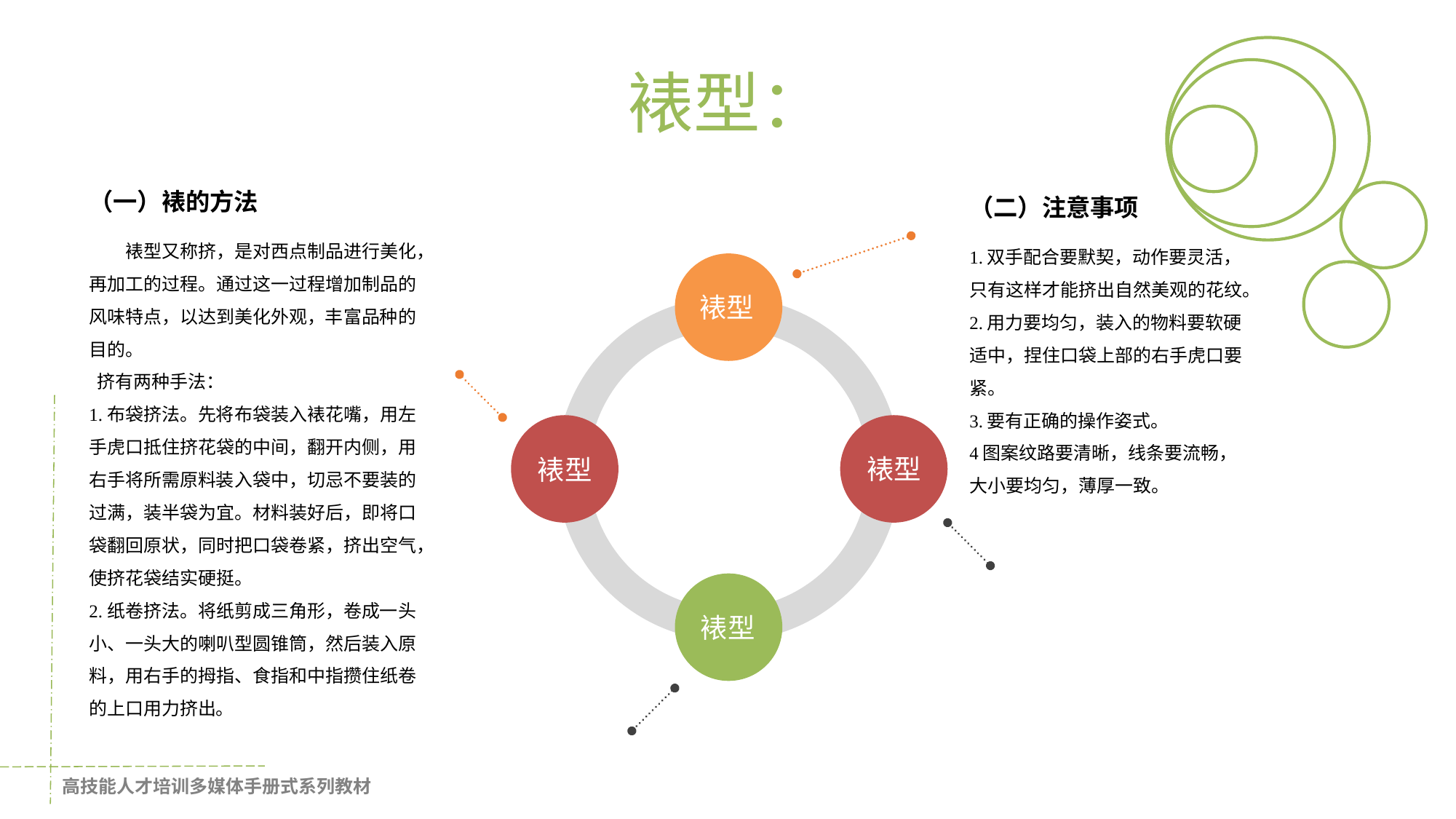

# 裱型：
D
D
D
D
D
（一）裱的方法
        裱型又称挤，是对西点制品进行美化，再加工的过程。通过这一过程增加制品的风味特点，以达到美化外观，丰富品种的目的。
 挤有两种手法：
1.布袋挤法。先将布袋装入裱花嘴，用左手虎口抵住挤花袋的中间，翻开内侧，用右手将所需原料装入袋中，切忌不要装的过满，装半袋为宜。材料装好后，即将口袋翻回原状，同时把口袋卷紧，挤出空气，使挤花袋结实硬挺。
2.纸卷挤法。将纸剪成三角形，卷成一头小、一头大的喇叭型圆锥筒，然后装入原料，用右手的拇指、食指和中指攒住纸卷的上口用力挤出。
（二）注意事项
1.双手配合要默契，动作要灵活，只有这样才能挤出自然美观的花纹。
2.用力要均匀，装入的物料要软硬适中，捏住口袋上部的右手虎口要紧。
3.要有正确的操作姿式。
4图案纹路要清晰，线条要流畅，大小要均匀，薄厚一致。

裱型

裱型
裱型

裱型